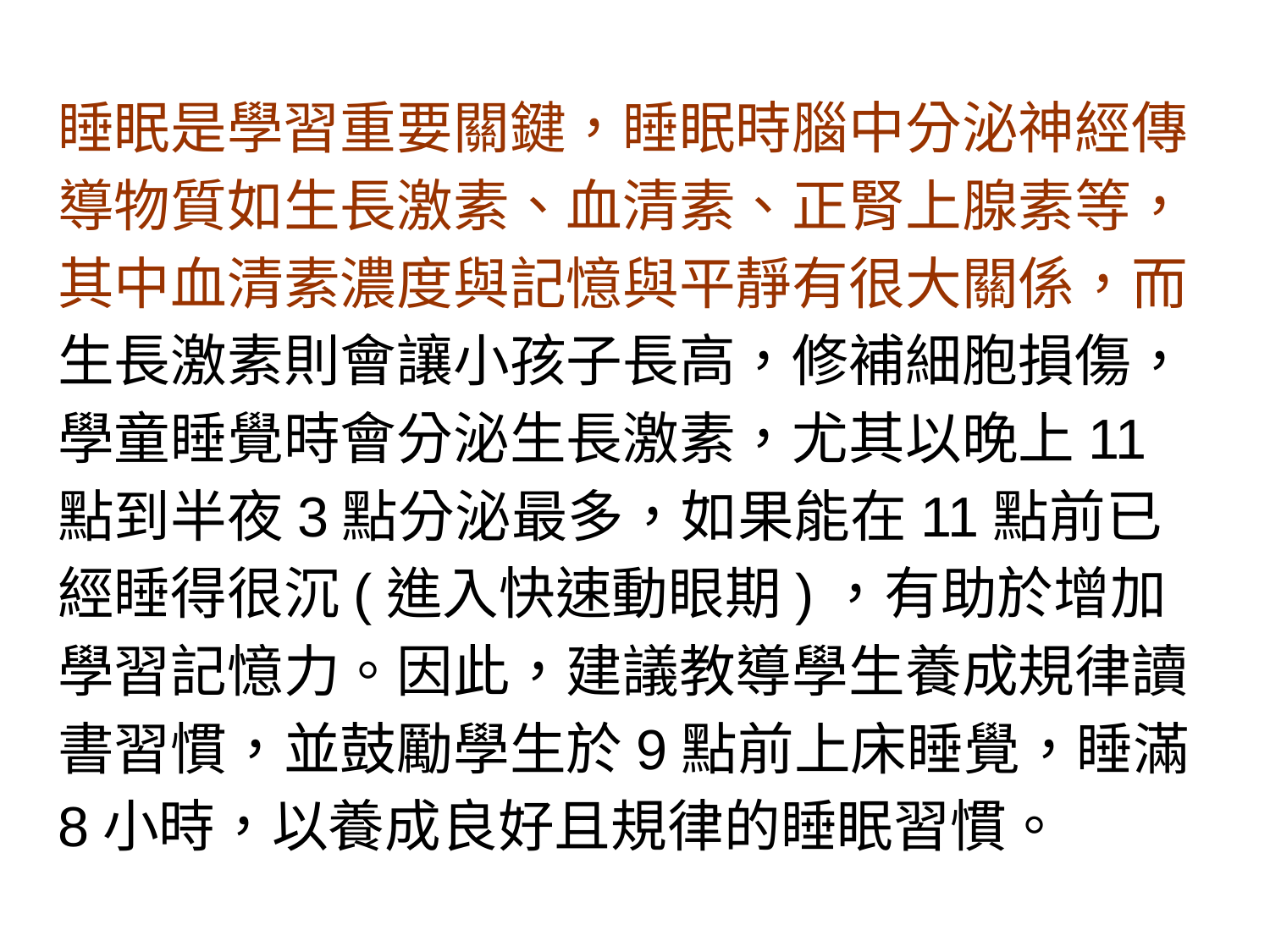

睡眠是學習重要關鍵，睡眠時腦中分泌神經傳導物質如生長激素、血清素、正腎上腺素等，其中血清素濃度與記憶與平靜有很大關係，而生長激素則會讓小孩子長高，修補細胞損傷，學童睡覺時會分泌生長激素，尤其以晚上11點到半夜3點分泌最多，如果能在11點前已經睡得很沉(進入快速動眼期)，有助於增加學習記憶力。因此，建議教導學生養成規律讀書習慣，並鼓勵學生於9點前上床睡覺，睡滿8小時，以養成良好且規律的睡眠習慣。